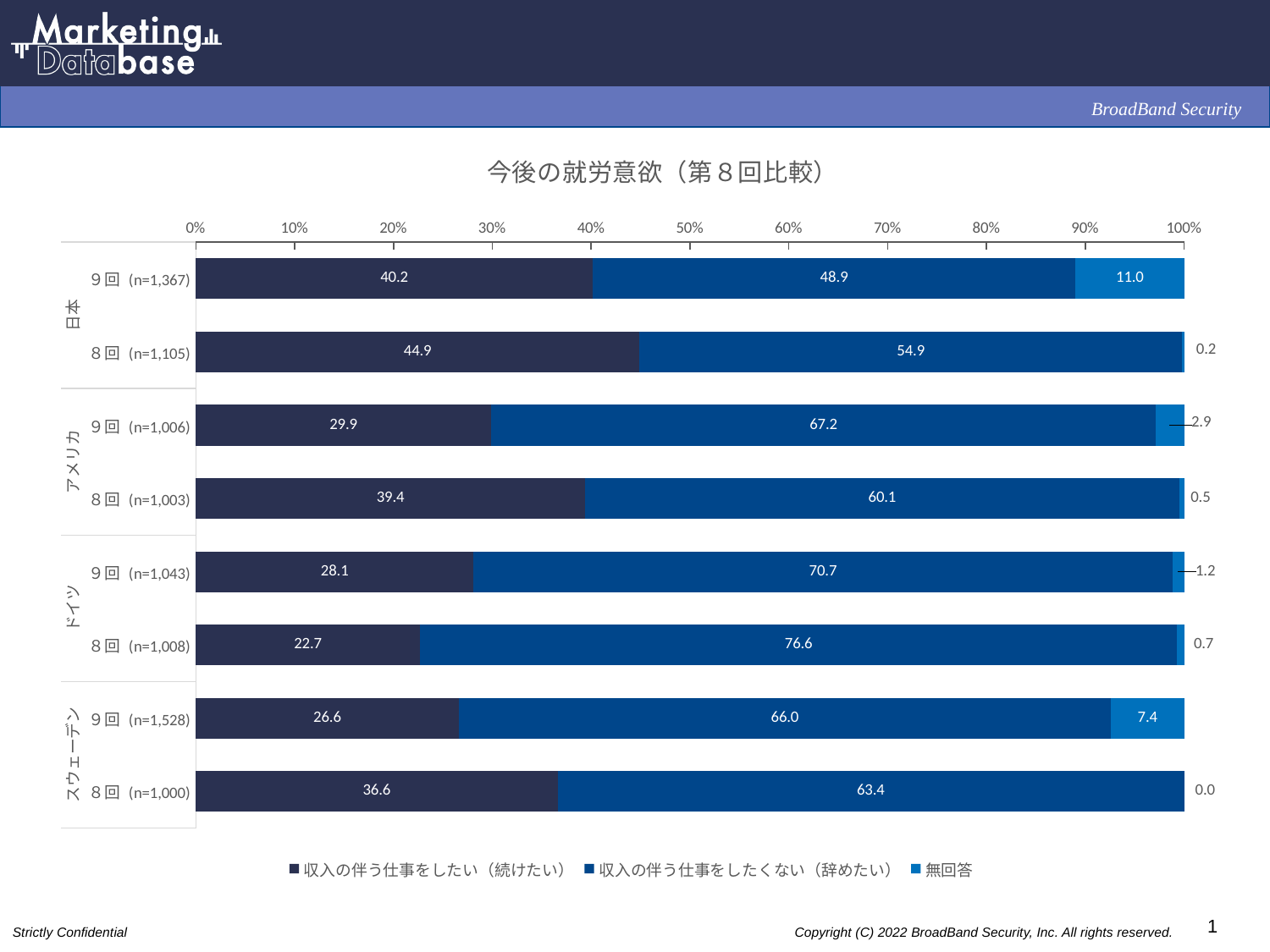

### Chart: 今後の就労意欲（第８回比較）

| Category | 収入の伴う仕事をしたい（続けたい） | 収入の伴う仕事をしたくない（辞めたい） | 無回答 |
|---|---|---|---|
| ９回 (n=1,367) | 40.2 | 48.9 | 11.0 |
| ８回 (n=1,105) | 44.9 | 54.9 | 0.2 |
| ９回 (n=1,006) | 29.9 | 67.2 | 2.9 |
| ８回 (n=1,003) | 39.4 | 60.1 | 0.5 |
| ９回 (n=1,043) | 28.1 | 70.7 | 1.2 |
| ８回 (n=1,008) | 22.7 | 76.6 | 0.7 |
| ９回 (n=1,528) | 26.6 | 66.0 | 7.4 |
| ８回 (n=1,000) | 36.6 | 63.4 | 0.0 |